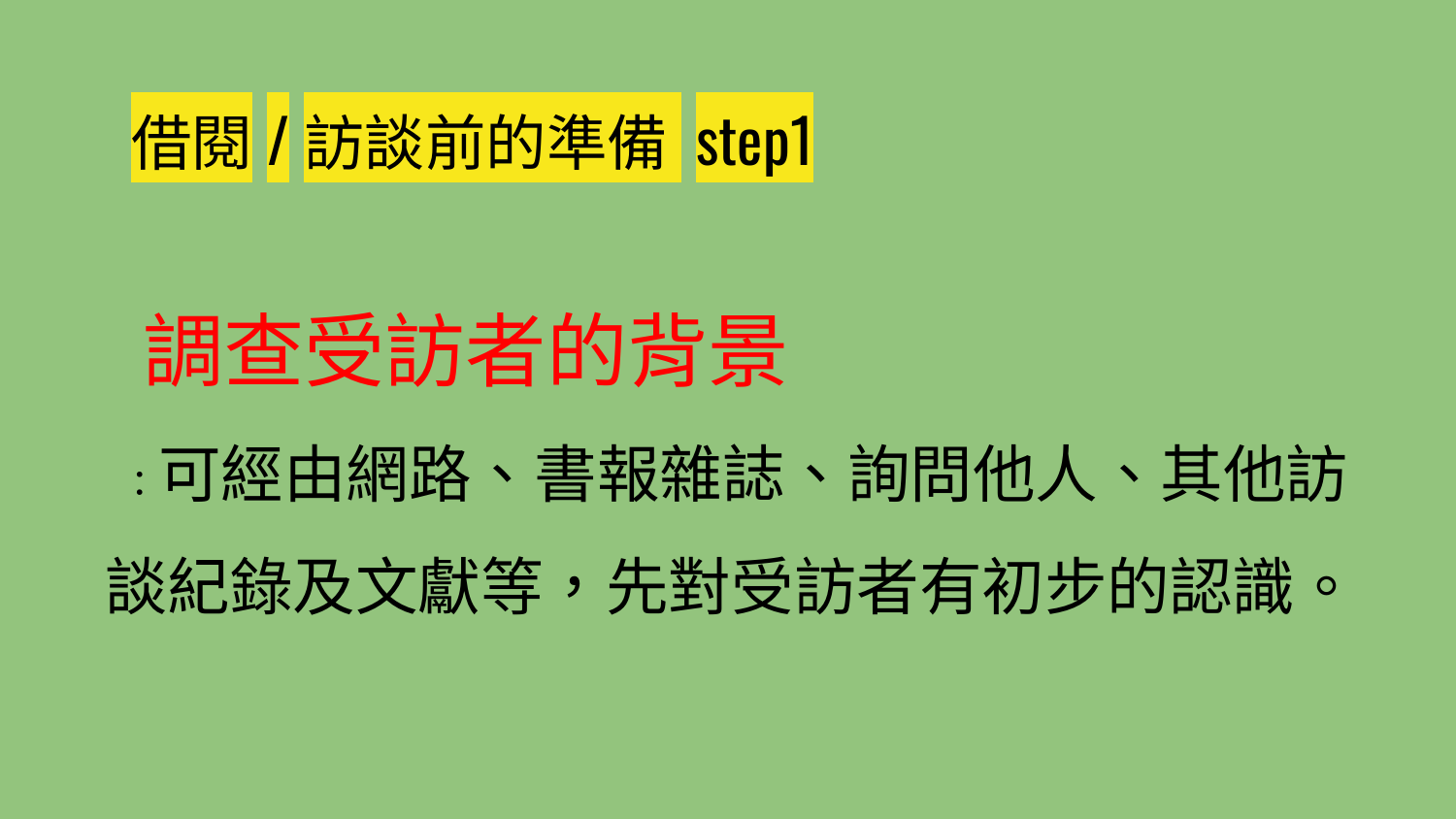

# 借閱/訪談前的準備 step1
 調查受訪者的背景
 ：可經由網路、書報雜誌、詢問他人、其他訪談紀錄及文獻等，先對受訪者有初步的認識。